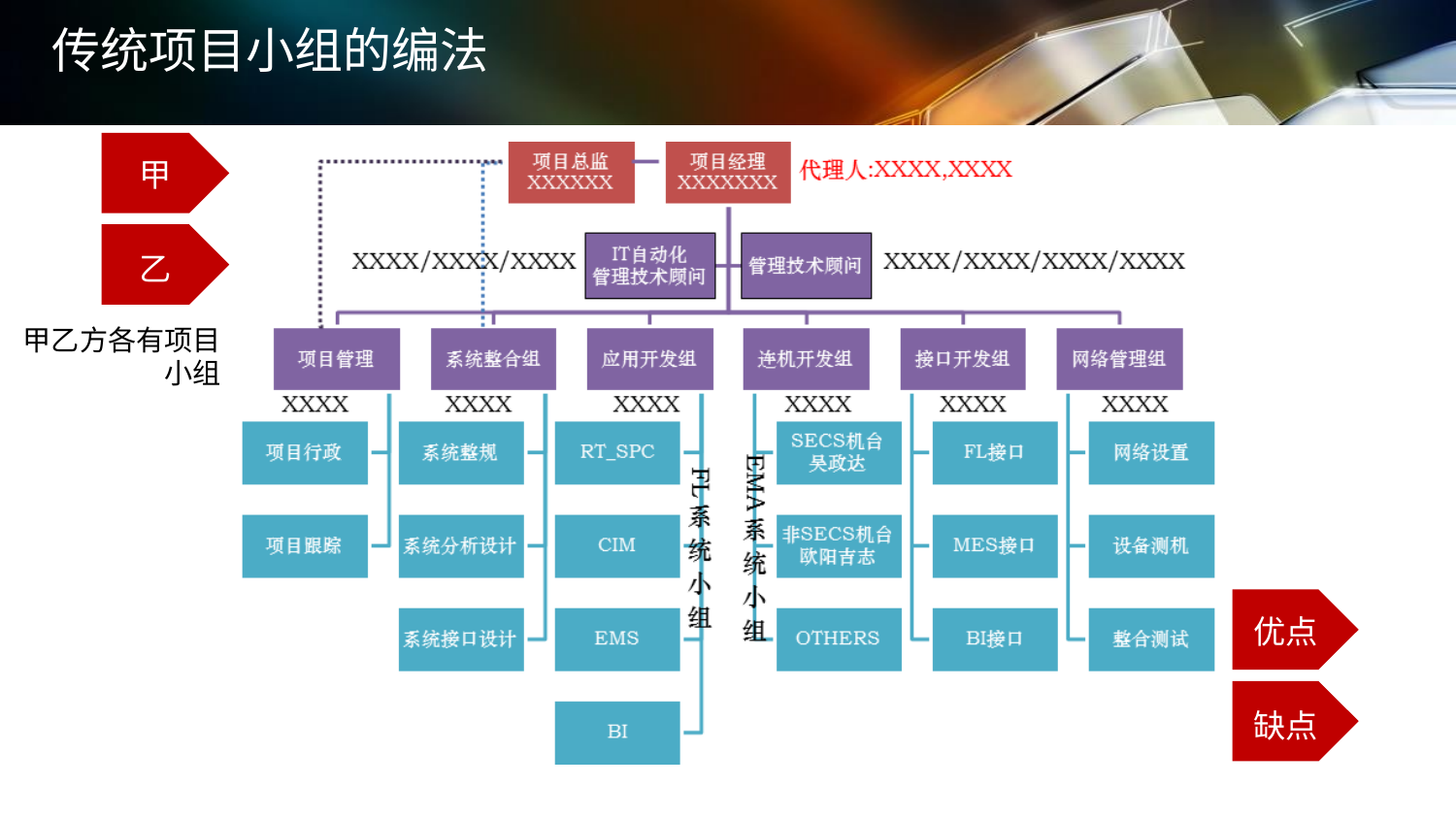

# 传统项目小组的编法

甲

乙

甲乙方各有项目
小组

优点

缺点